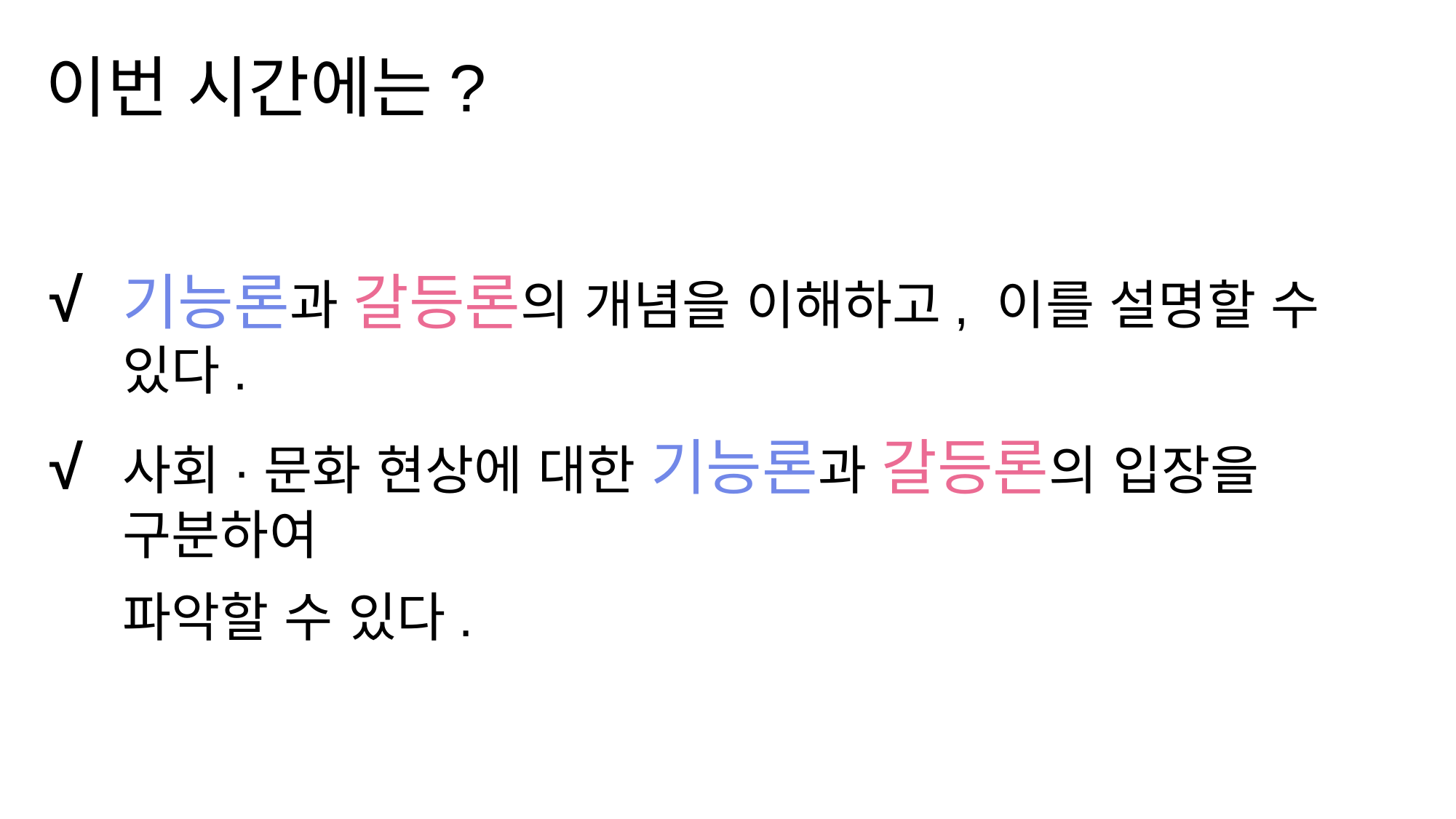

# 이번 시간에는?
√
기능론과 갈등론의 개념을 이해하고, 이를 설명할 수 있다.
√
사회·문화 현상에 대한 기능론과 갈등론의 입장을 구분하여

파악할 수 있다.